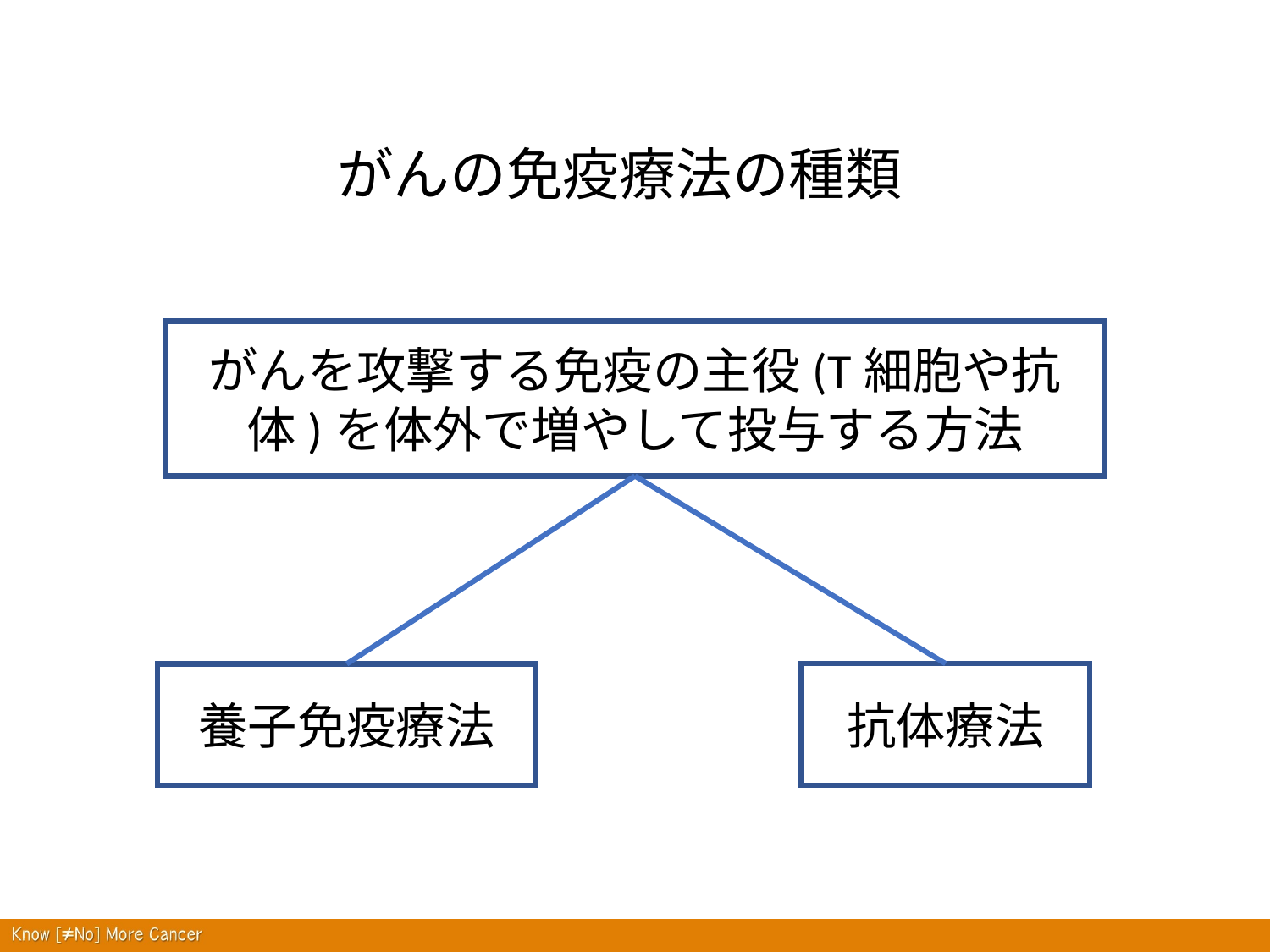

# がんの免疫療法の種類
がんを攻撃する免疫の主役(T細胞や抗体)を体外で増やして投与する方法
抗体療法
養子免疫療法